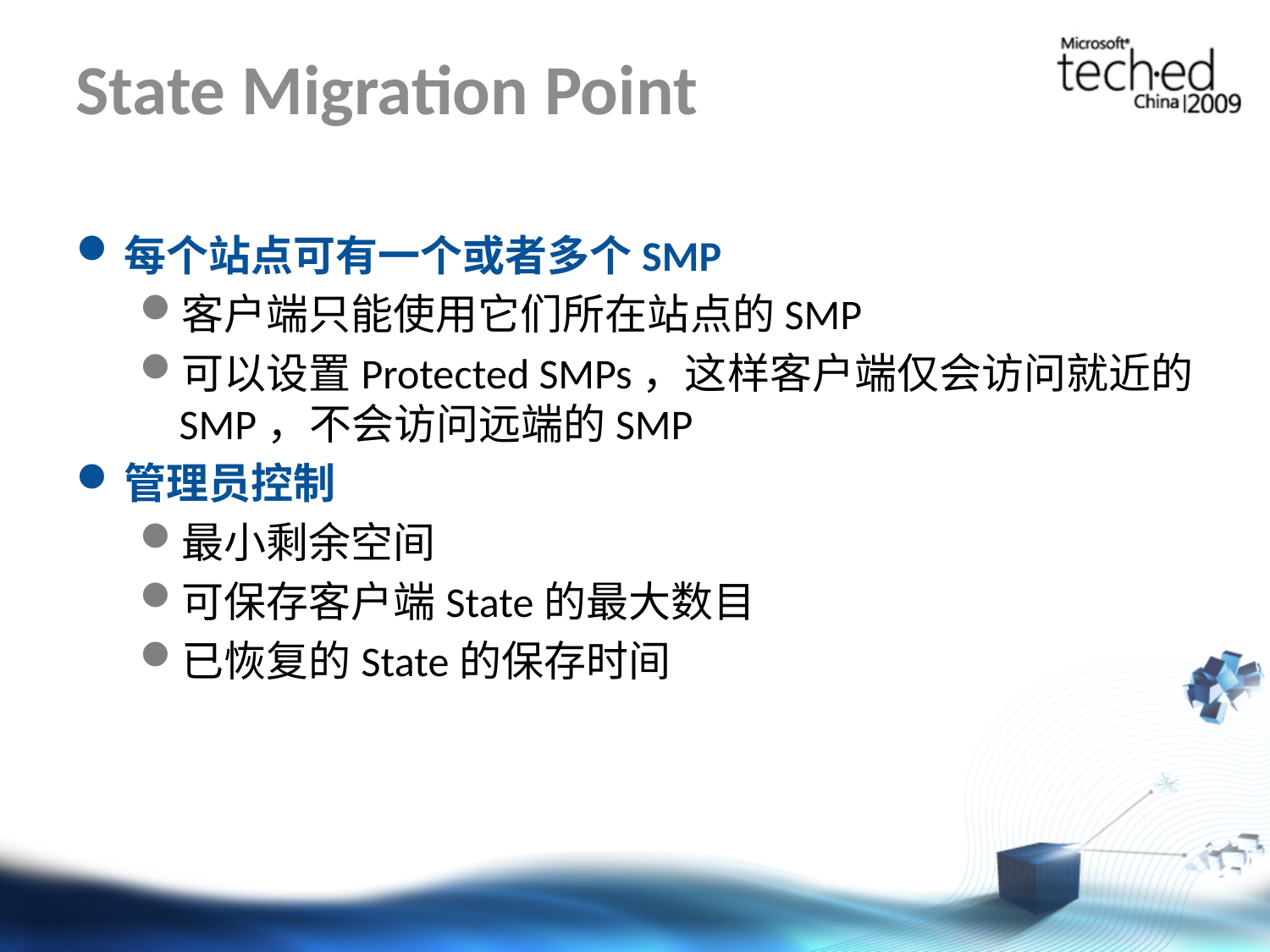

# State Migration Point
每个站点可有一个或者多个SMP
客户端只能使用它们所在站点的SMP
可以设置Protected SMPs，这样客户端仅会访问就近的SMP，不会访问远端的SMP
管理员控制
最小剩余空间
可保存客户端State的最大数目
已恢复的State的保存时间